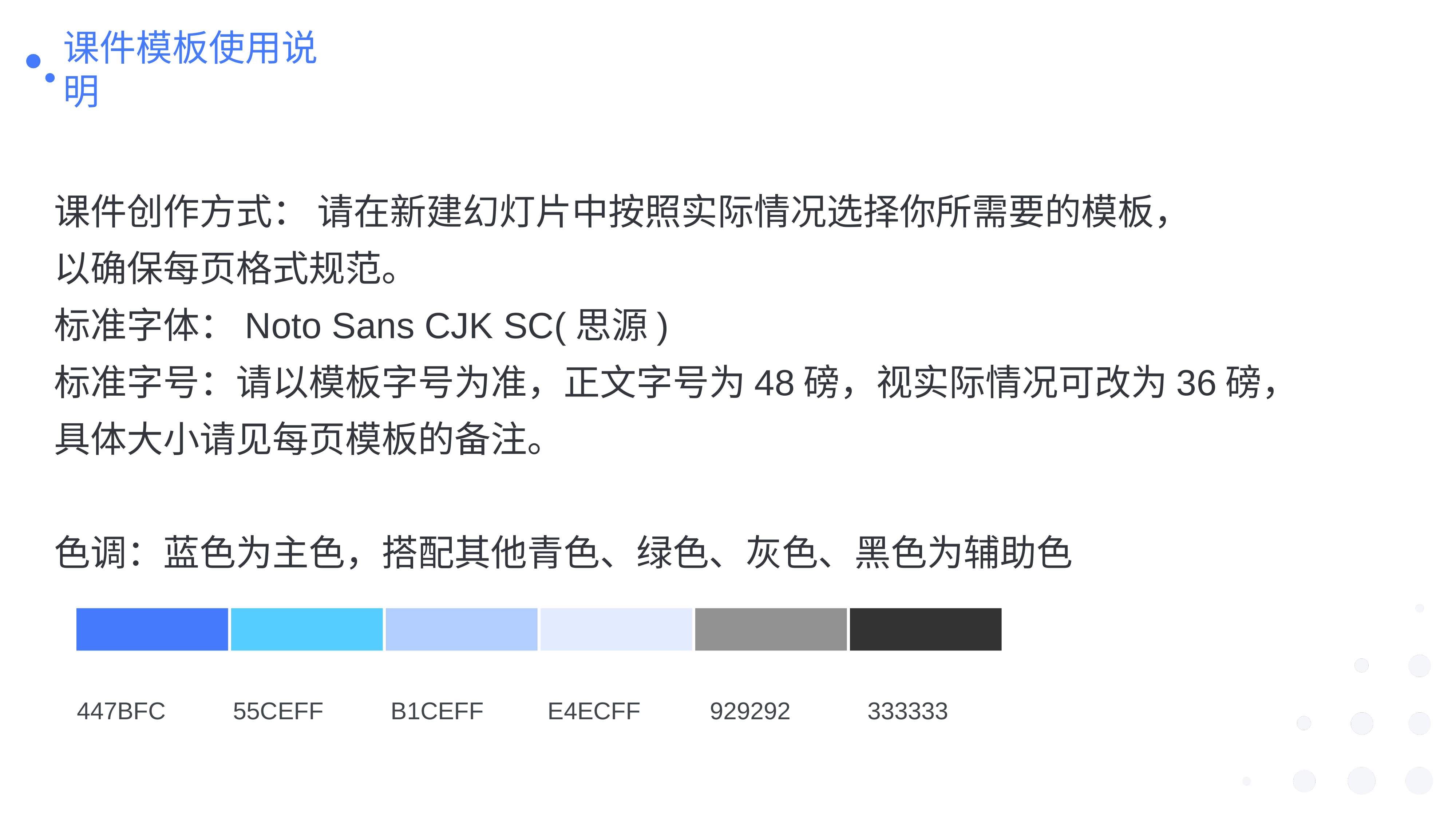

课件模板使用说明
课件创作方式： 请在新建幻灯片中按照实际情况选择你所需要的模板，
以确保每页格式规范。
标准字体：Noto Sans CJK SC(思源)
标准字号：请以模板字号为准，正文字号为48磅，视实际情况可改为36磅，
具体大小请见每页模板的备注。

色调：蓝色为主色，搭配其他青色、绿色、灰色、黑色为辅助色

447BFC
55CEFF
B1CEFF
E4ECFF
929292
333333